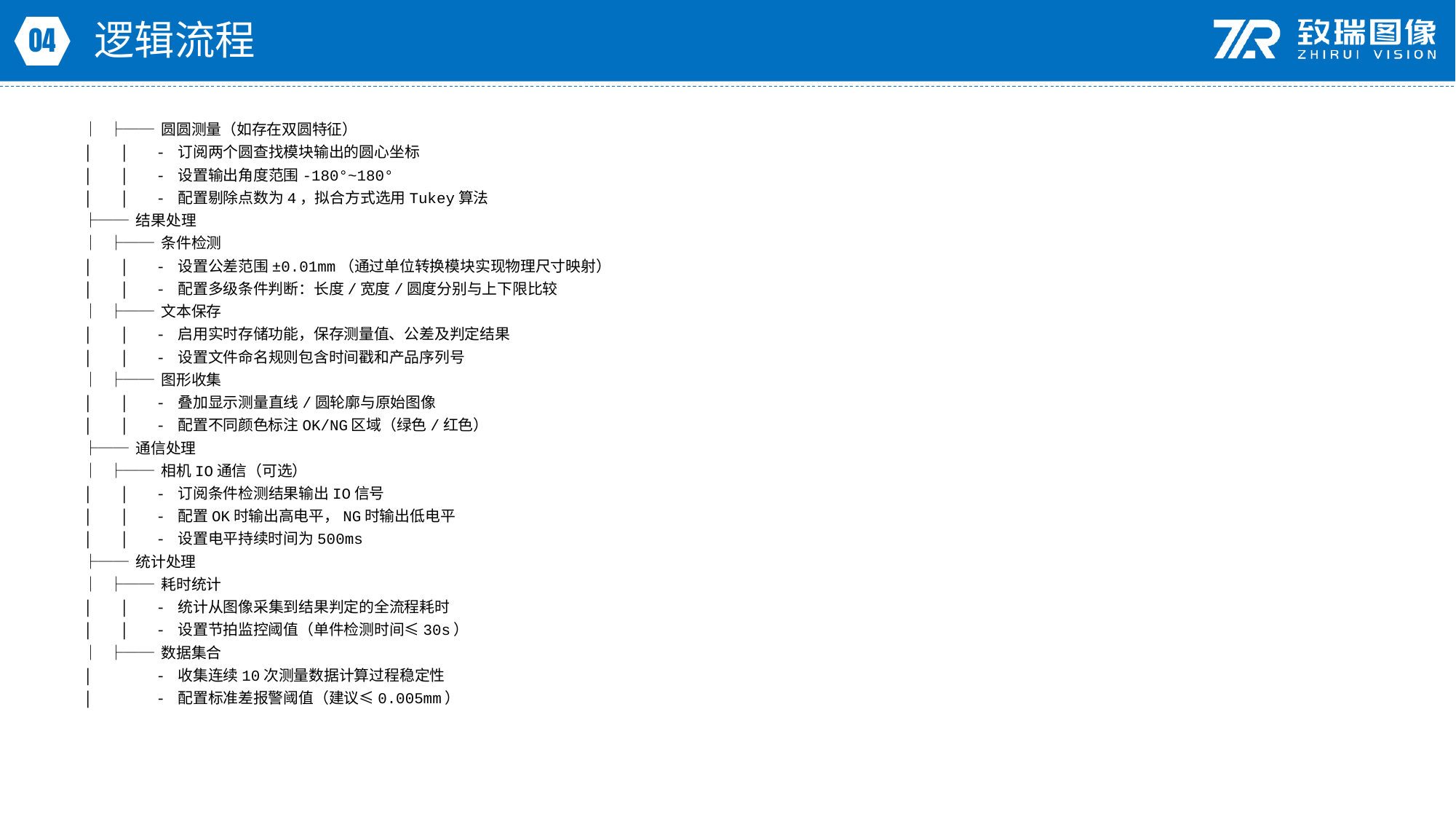

逻辑流程
04

│   ├── 圆圆测量（如存在双圆特征）
│   │   - 订阅两个圆查找模块输出的圆心坐标
│   │   - 设置输出角度范围-180°~180°
│   │   - 配置剔除点数为4，拟合方式选用Tukey算法
├── 结果处理
│   ├── 条件检测
│   │   - 设置公差范围±0.01mm（通过单位转换模块实现物理尺寸映射）
│   │   - 配置多级条件判断：长度/宽度/圆度分别与上下限比较
│   ├── 文本保存
│   │   - 启用实时存储功能，保存测量值、公差及判定结果
│   │   - 设置文件命名规则包含时间戳和产品序列号
│   ├── 图形收集
│   │   - 叠加显示测量直线/圆轮廓与原始图像
│   │   - 配置不同颜色标注OK/NG区域（绿色/红色）
├── 通信处理
│   ├── 相机IO通信（可选）
│   │   - 订阅条件检测结果输出IO信号
│   │   - 配置OK时输出高电平，NG时输出低电平
│   │   - 设置电平持续时间为500ms
├── 统计处理
│   ├── 耗时统计
│   │   - 统计从图像采集到结果判定的全流程耗时
│   │   - 设置节拍监控阈值（单件检测时间≤30s）
│   ├── 数据集合
│       - 收集连续10次测量数据计算过程稳定性
│       - 配置标准差报警阈值（建议≤0.005mm）